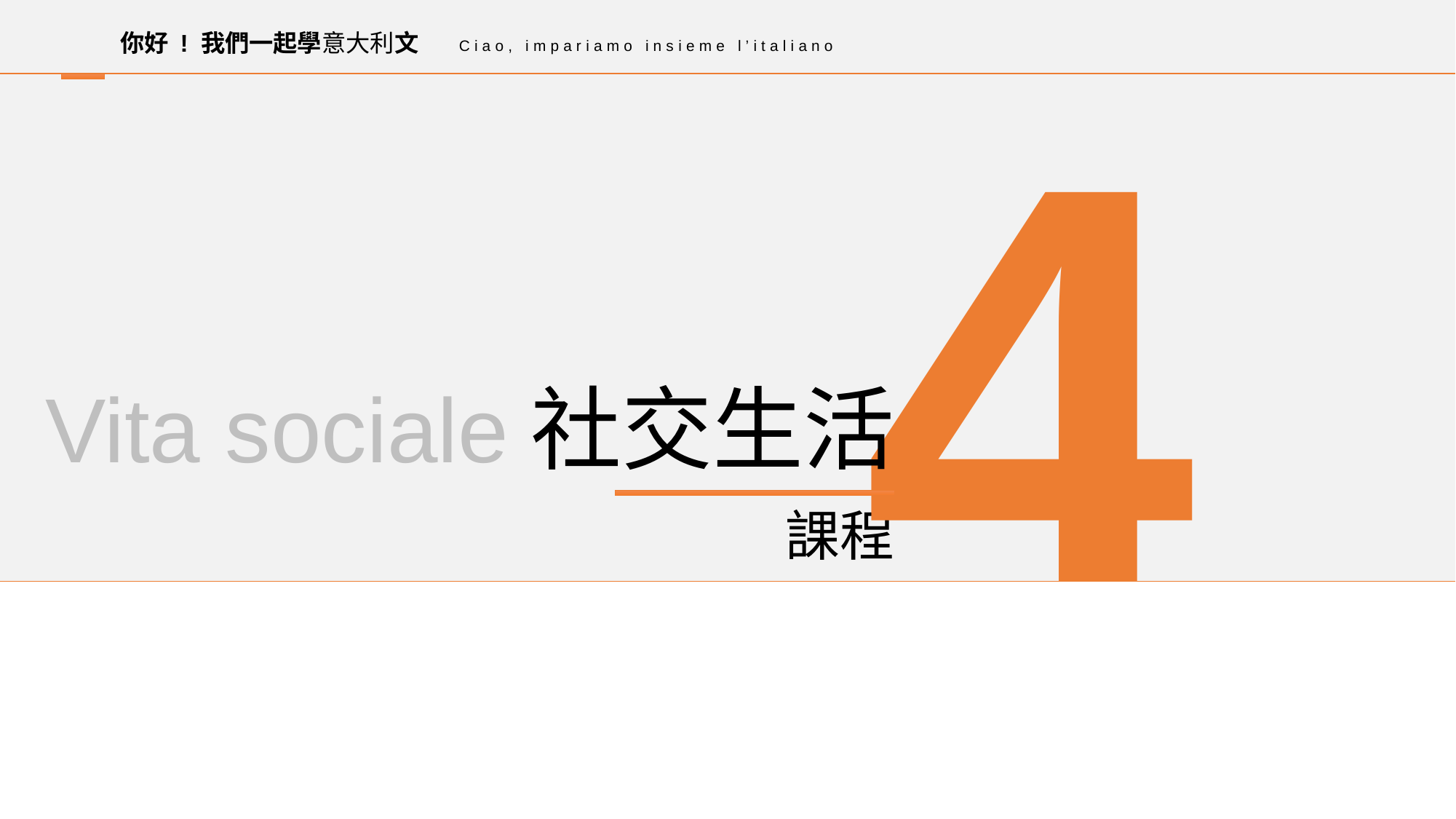

4
你好 ! 我們一起學意大利文
Ciao, impariamo insieme l’italiano

Vita sociale社交生活

課程 FOUR